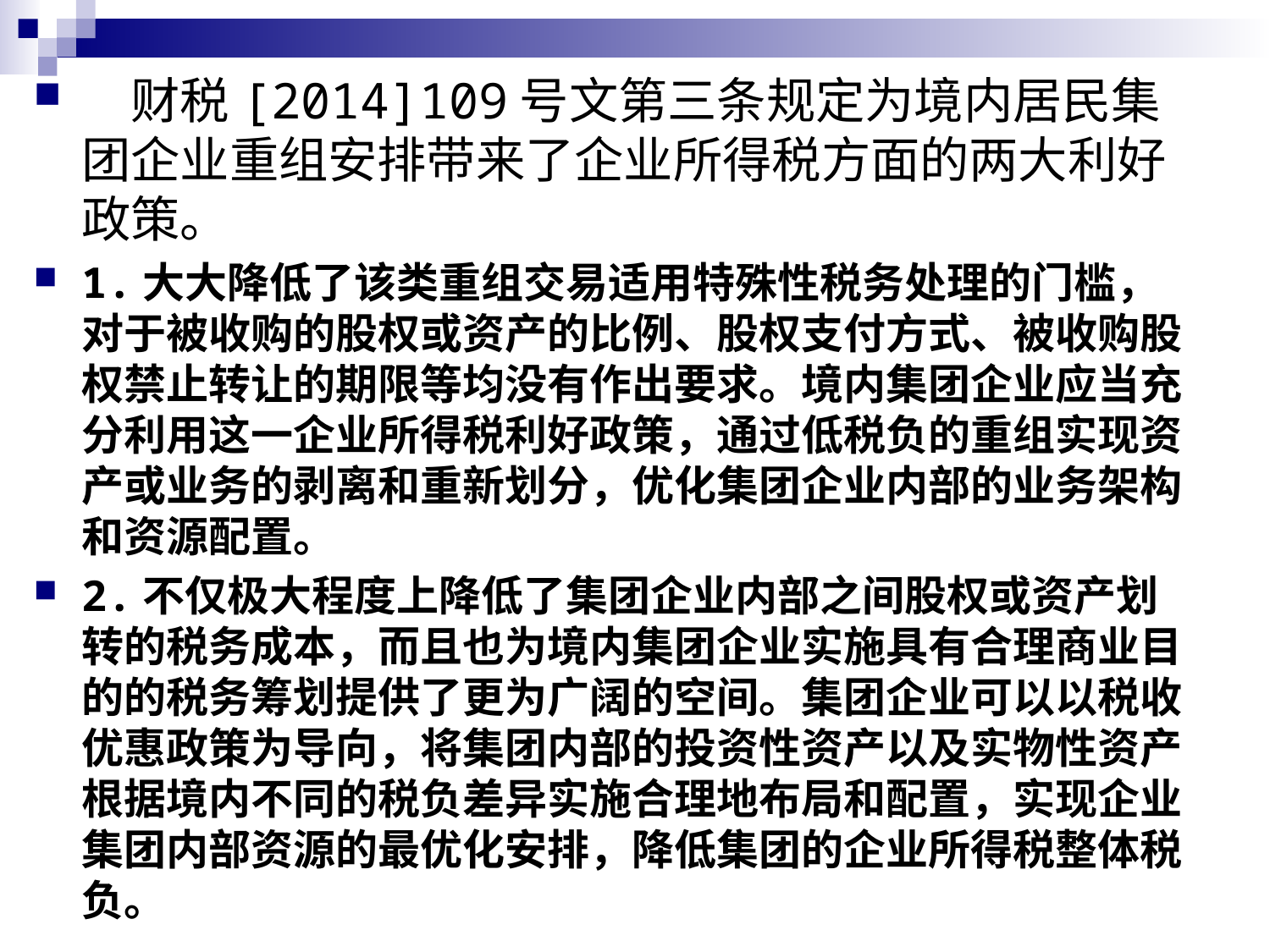

财税[2014]109号文第三条规定为境内居民集团企业重组安排带来了企业所得税方面的两大利好政策。
1.大大降低了该类重组交易适用特殊性税务处理的门槛，对于被收购的股权或资产的比例、股权支付方式、被收购股权禁止转让的期限等均没有作出要求。境内集团企业应当充分利用这一企业所得税利好政策，通过低税负的重组实现资产或业务的剥离和重新划分，优化集团企业内部的业务架构和资源配置。
2.不仅极大程度上降低了集团企业内部之间股权或资产划转的税务成本，而且也为境内集团企业实施具有合理商业目的的税务筹划提供了更为广阔的空间。集团企业可以以税收优惠政策为导向，将集团内部的投资性资产以及实物性资产根据境内不同的税负差异实施合理地布局和配置，实现企业集团内部资源的最优化安排，降低集团的企业所得税整体税负。